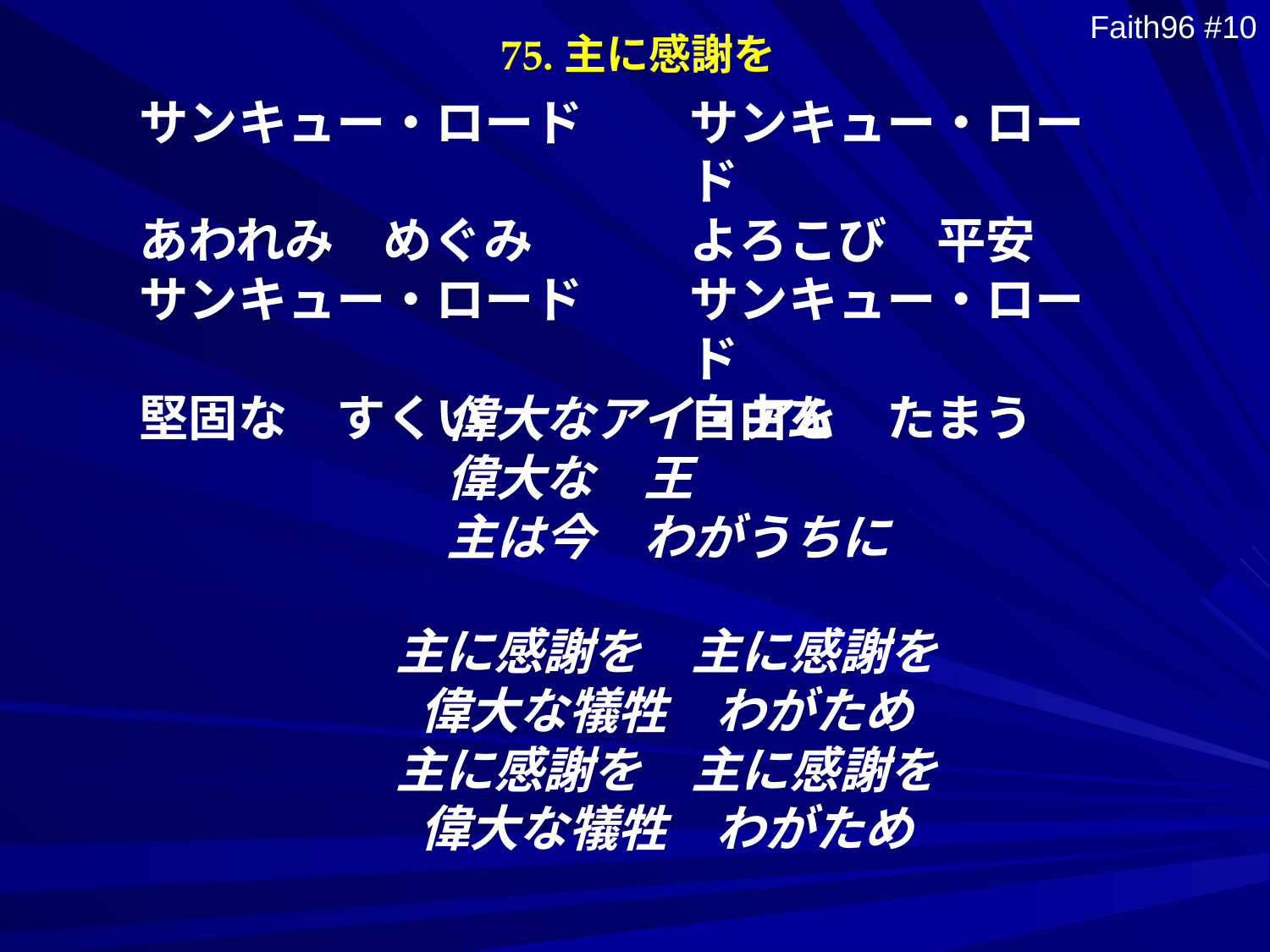

75.主に感謝を
Faith96 #10
サンキュー・ロード
あわれみ　めぐみ
サンキュー・ロード
堅固な　すくい
サンキュー・ロード
よろこび　平安
サンキュー・ロード
自由を　たまう
偉大なアイ・アム
偉大な　王
主は今　わがうちに
主に感謝を　主に感謝を
偉大な犠牲　わがため
主に感謝を　主に感謝を
偉大な犠牲　わがため